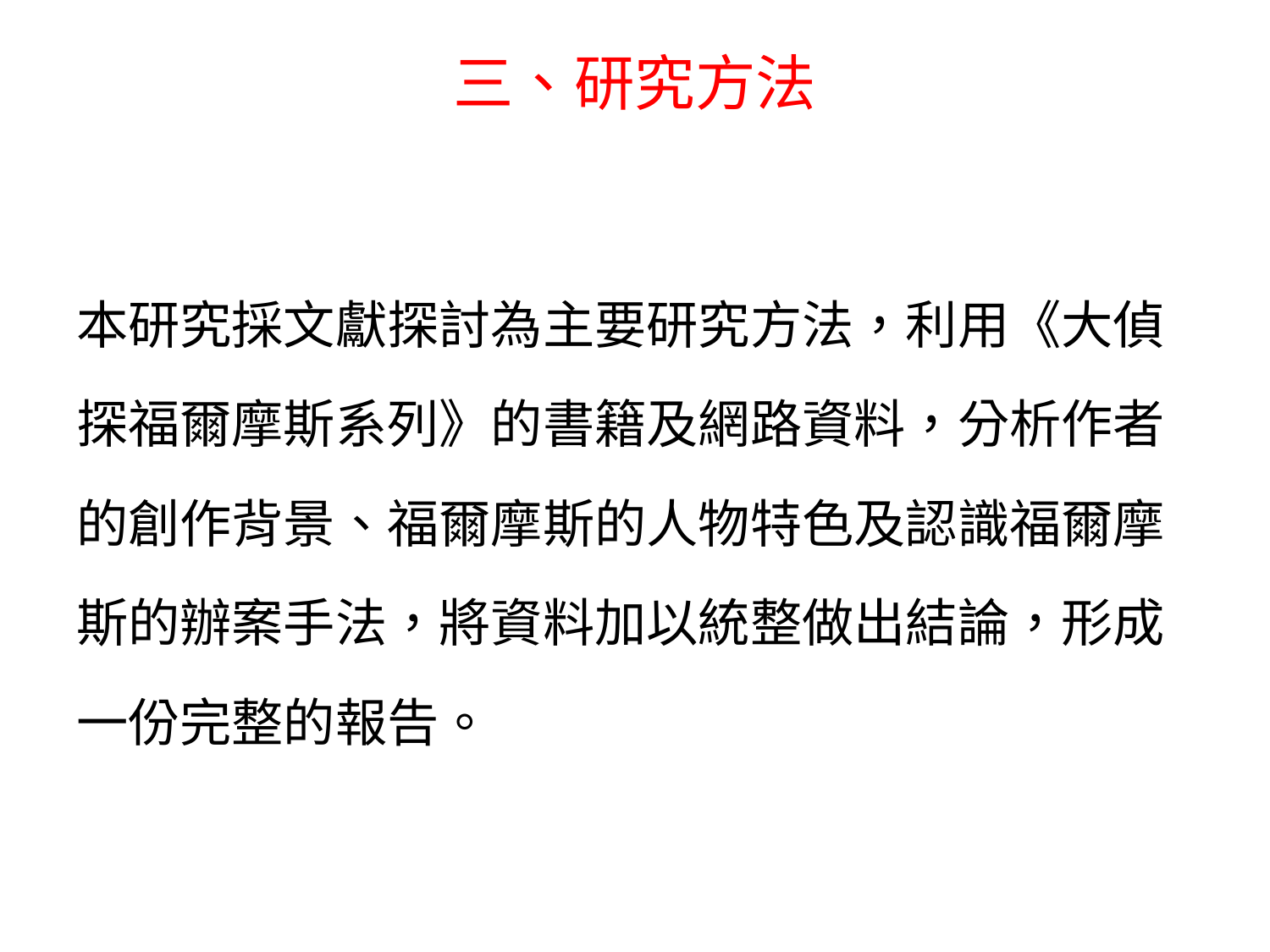

# 三、研究方法

本研究採文獻探討為主要研究方法，利用《大偵探福爾摩斯系列》的書籍及網路資料，分析作者的創作背景、福爾摩斯的人物特色及認識福爾摩斯的辦案手法，將資料加以統整做出結論，形成一份完整的報告。